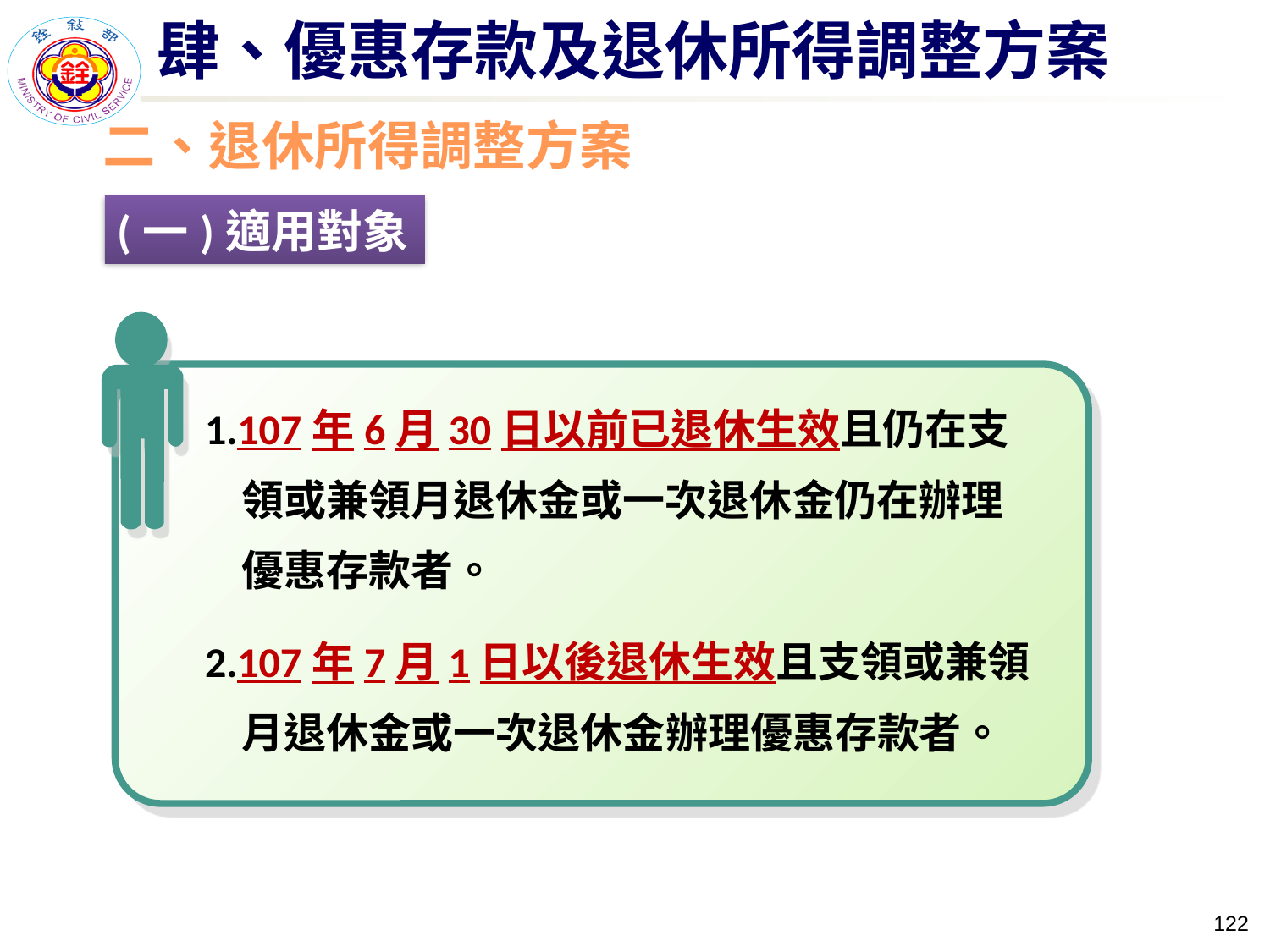

肆、優惠存款及退休所得調整方案
二、退休所得調整方案
(一)適用對象

1.107年6月30日以前已退休生效且仍在支領或兼領月退休金或一次退休金仍在辦理優惠存款者。
2.107年7月1日以後退休生效且支領或兼領月退休金或一次退休金辦理優惠存款者。
122